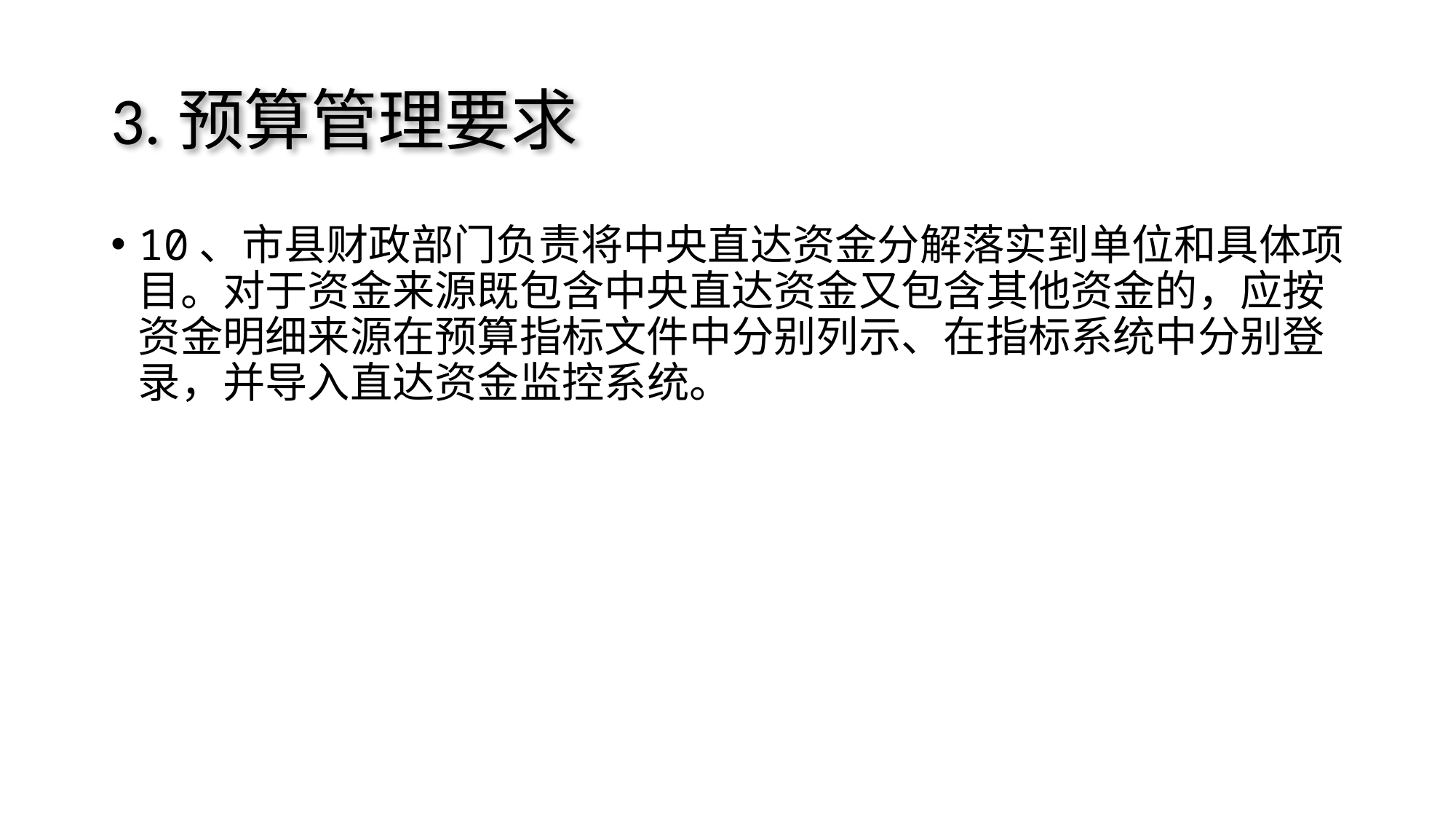

# 3.预算管理要求
10、市县财政部门负责将中央直达资金分解落实到单位和具体项目。对于资金来源既包含中央直达资金又包含其他资金的，应按资金明细来源在预算指标文件中分别列示、在指标系统中分别登录，并导入直达资金监控系统。

14